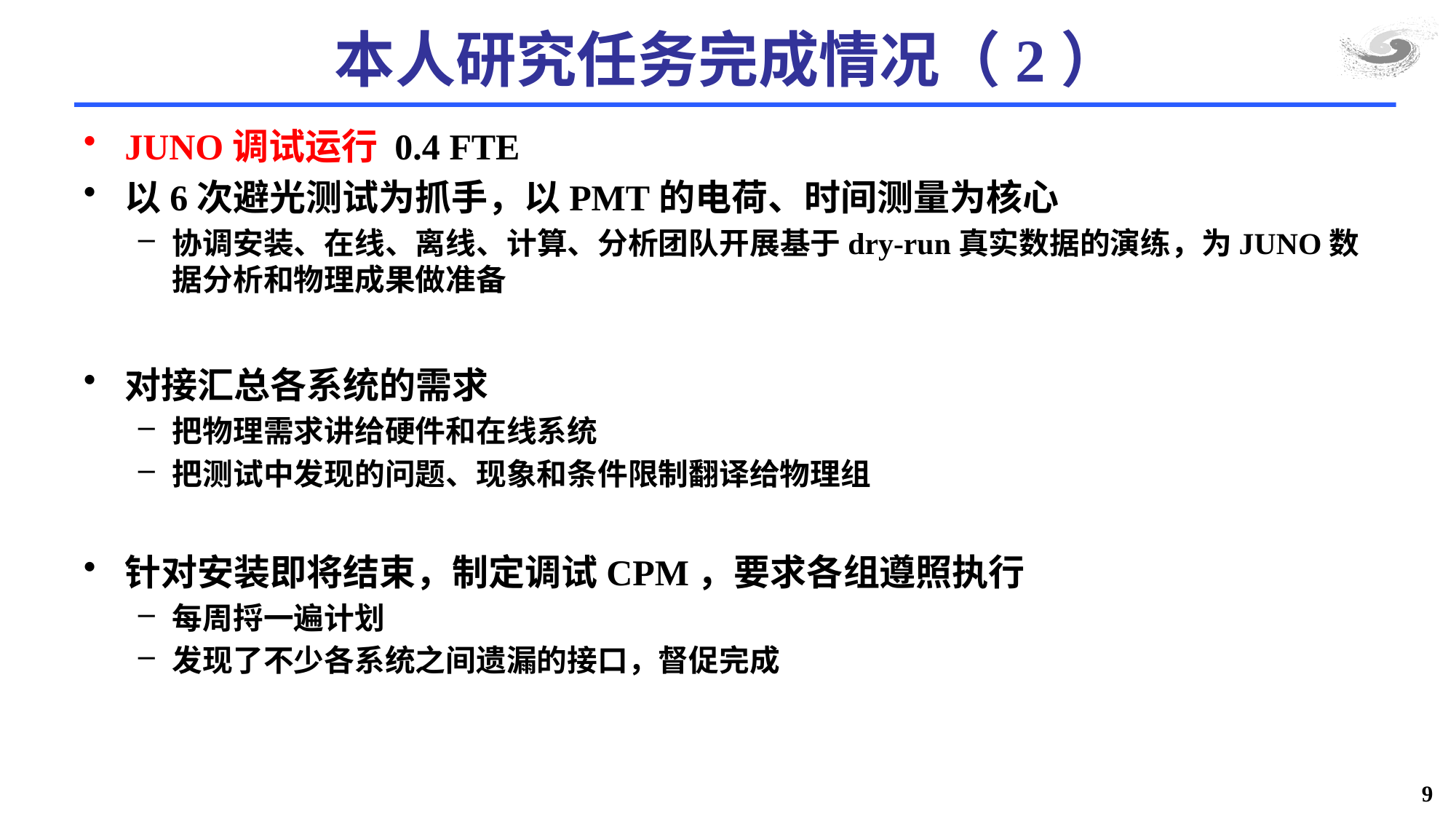

# 本人研究任务完成情况（2）
JUNO调试运行 0.4 FTE
以6次避光测试为抓手，以PMT的电荷、时间测量为核心
协调安装、在线、离线、计算、分析团队开展基于dry-run真实数据的演练，为JUNO数据分析和物理成果做准备

对接汇总各系统的需求
把物理需求讲给硬件和在线系统
把测试中发现的问题、现象和条件限制翻译给物理组

针对安装即将结束，制定调试CPM，要求各组遵照执行
每周捋一遍计划
发现了不少各系统之间遗漏的接口，督促完成
9